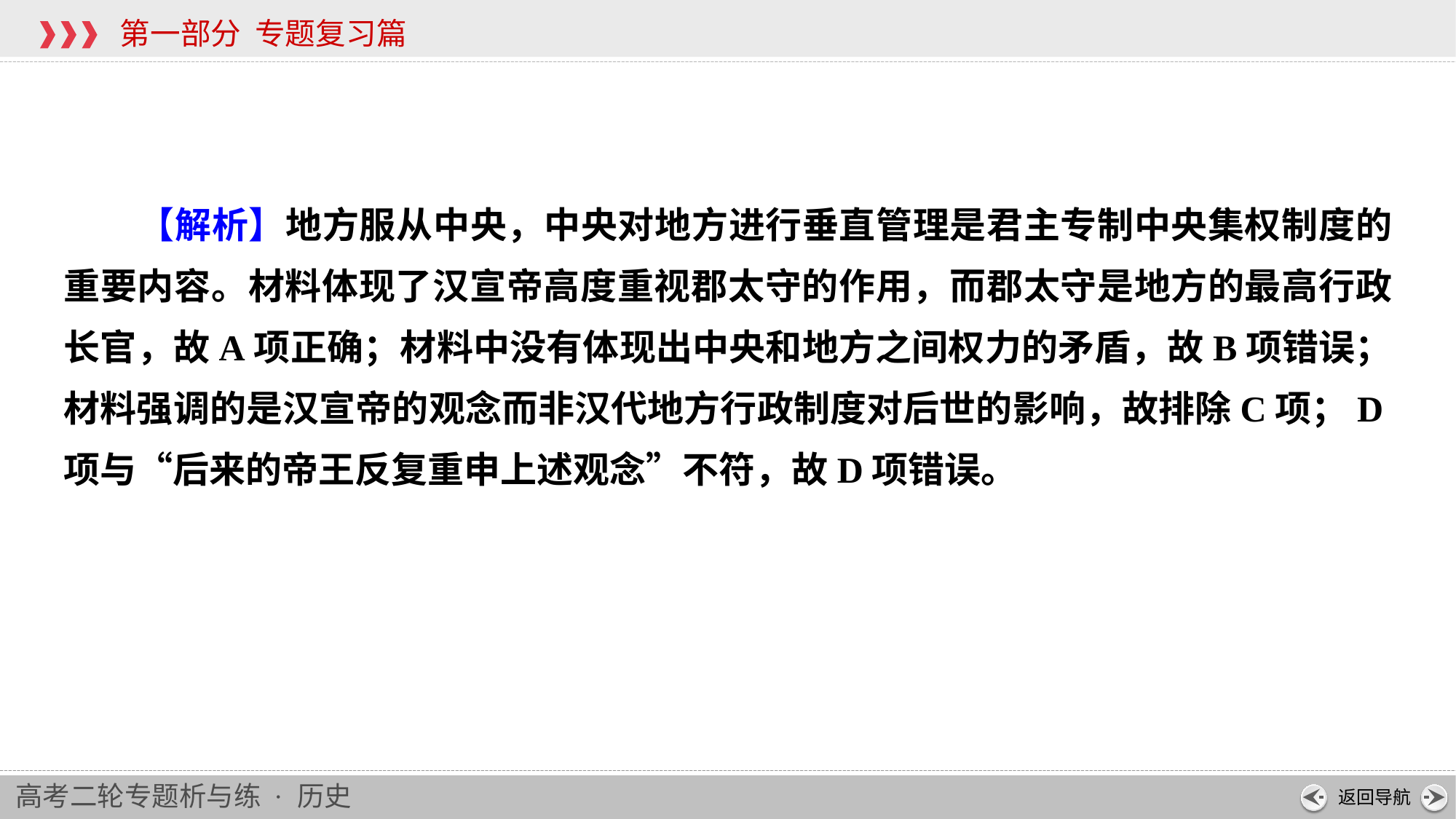

【解析】地方服从中央，中央对地方进行垂直管理是君主专制中央集权制度的重要内容。材料体现了汉宣帝高度重视郡太守的作用，而郡太守是地方的最高行政长官，故A项正确；材料中没有体现出中央和地方之间权力的矛盾，故B项错误；材料强调的是汉宣帝的观念而非汉代地方行政制度对后世的影响，故排除C项；D项与“后来的帝王反复重申上述观念”不符，故D项错误。